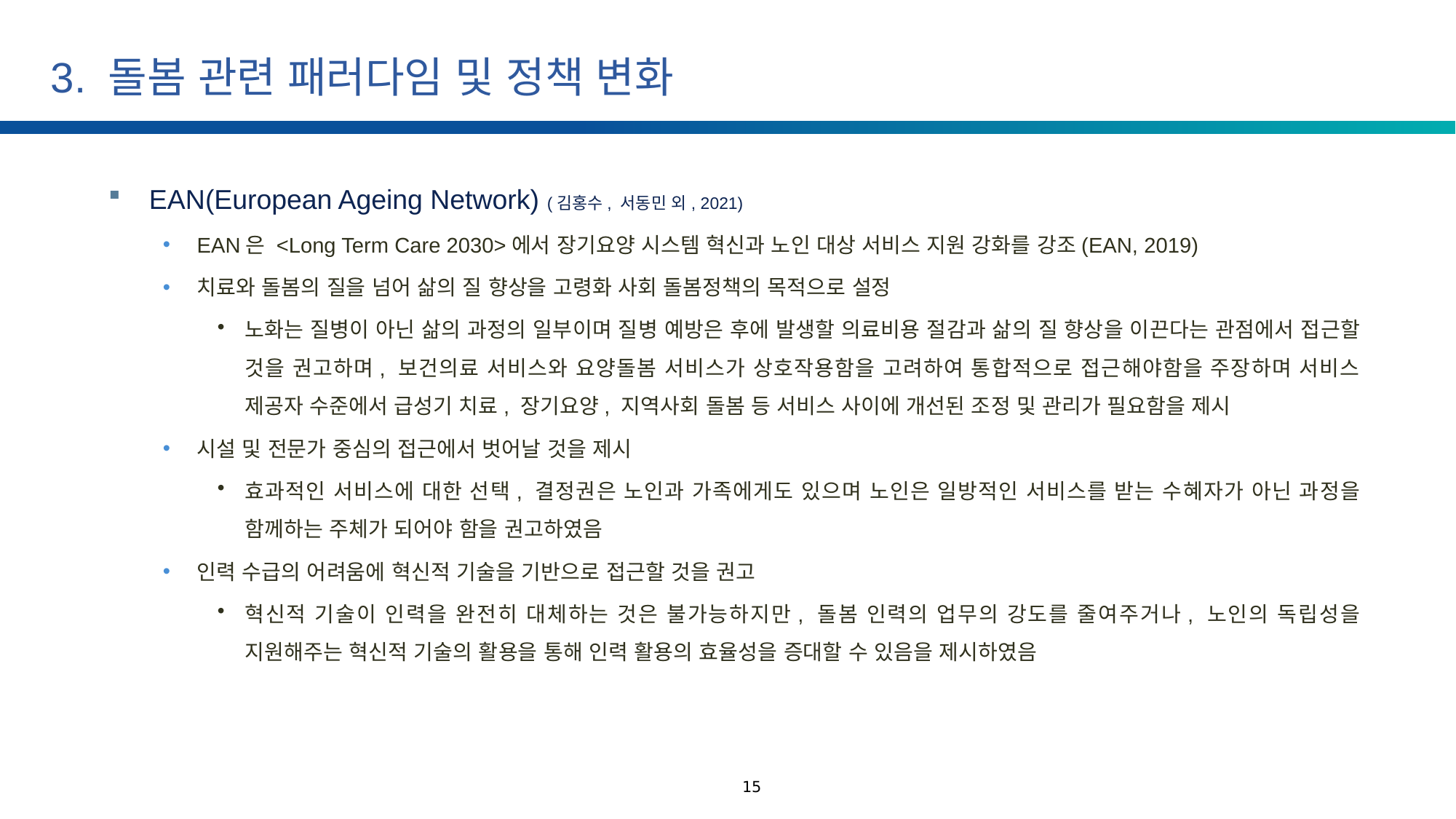

# 3. 돌봄 관련 패러다임 및 정책 변화
EAN(European Ageing Network) (김홍수, 서동민 외, 2021)
EAN은 <Long Term Care 2030>에서 장기요양 시스템 혁신과 노인 대상 서비스 지원 강화를 강조(EAN, 2019)
치료와 돌봄의 질을 넘어 삶의 질 향상을 고령화 사회 돌봄정책의 목적으로 설정
노화는 질병이 아닌 삶의 과정의 일부이며 질병 예방은 후에 발생할 의료비용 절감과 삶의 질 향상을 이끈다는 관점에서 접근할 것을 권고하며, 보건의료 서비스와 요양돌봄 서비스가 상호작용함을 고려하여 통합적으로 접근해야함을 주장하며 서비스 제공자 수준에서 급성기 치료, 장기요양, 지역사회 돌봄 등 서비스 사이에 개선된 조정 및 관리가 필요함을 제시
시설 및 전문가 중심의 접근에서 벗어날 것을 제시
효과적인 서비스에 대한 선택, 결정권은 노인과 가족에게도 있으며 노인은 일방적인 서비스를 받는 수혜자가 아닌 과정을 함께하는 주체가 되어야 함을 권고하였음
인력 수급의 어려움에 혁신적 기술을 기반으로 접근할 것을 권고
혁신적 기술이 인력을 완전히 대체하는 것은 불가능하지만, 돌봄 인력의 업무의 강도를 줄여주거나, 노인의 독립성을 지원해주는 혁신적 기술의 활용을 통해 인력 활용의 효율성을 증대할 수 있음을 제시하였음

15